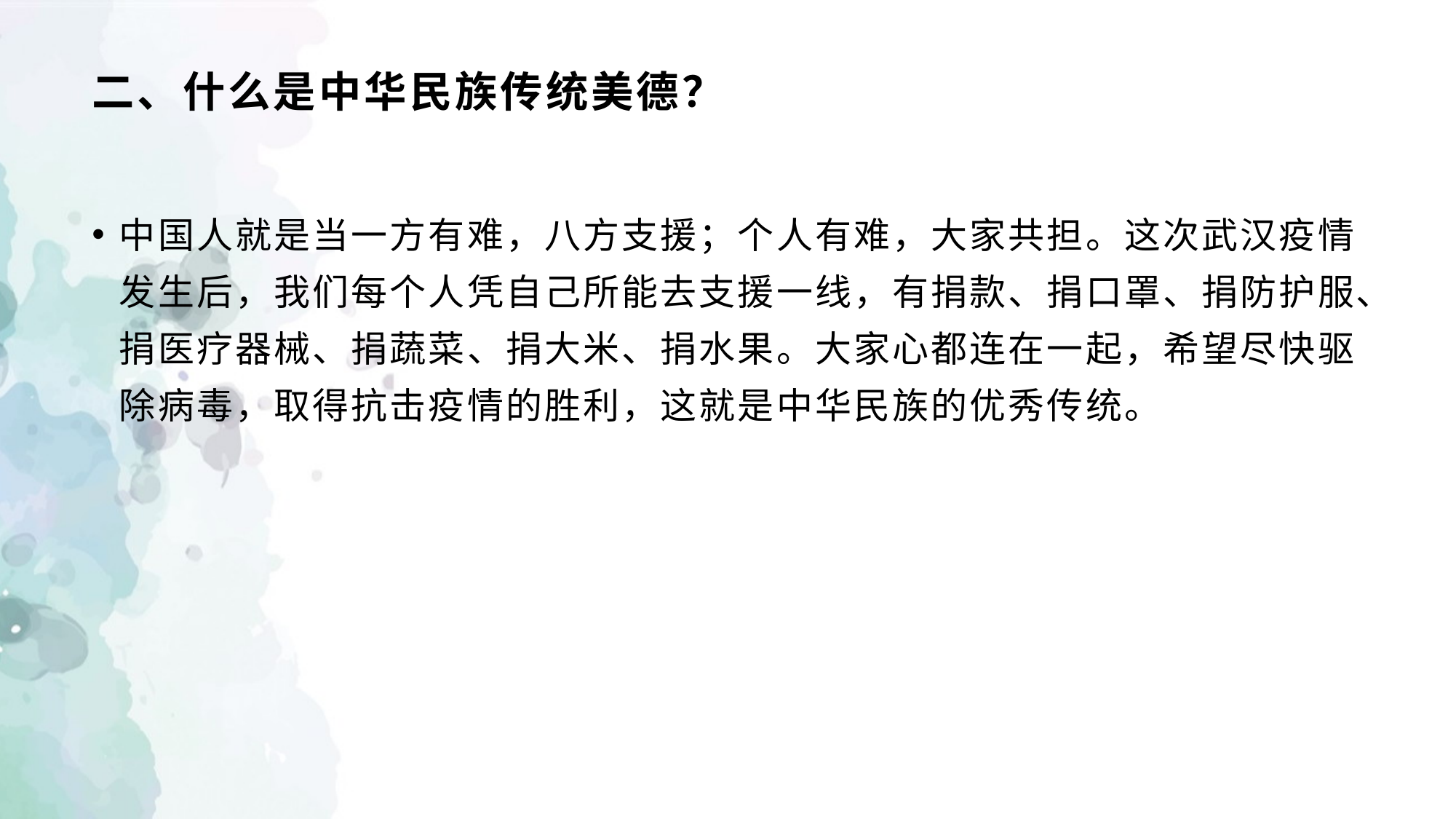

# 二、什么是中华民族传统美德？

中国人就是当一方有难，八方支援；个人有难，大家共担。这次武汉疫情发生后，我们每个人凭自己所能去支援一线，有捐款、捐口罩、捐防护服、捐医疗器械、捐蔬菜、捐大米、捐水果。大家心都连在一起，希望尽快驱除病毒，取得抗击疫情的胜利，这就是中华民族的优秀传统。